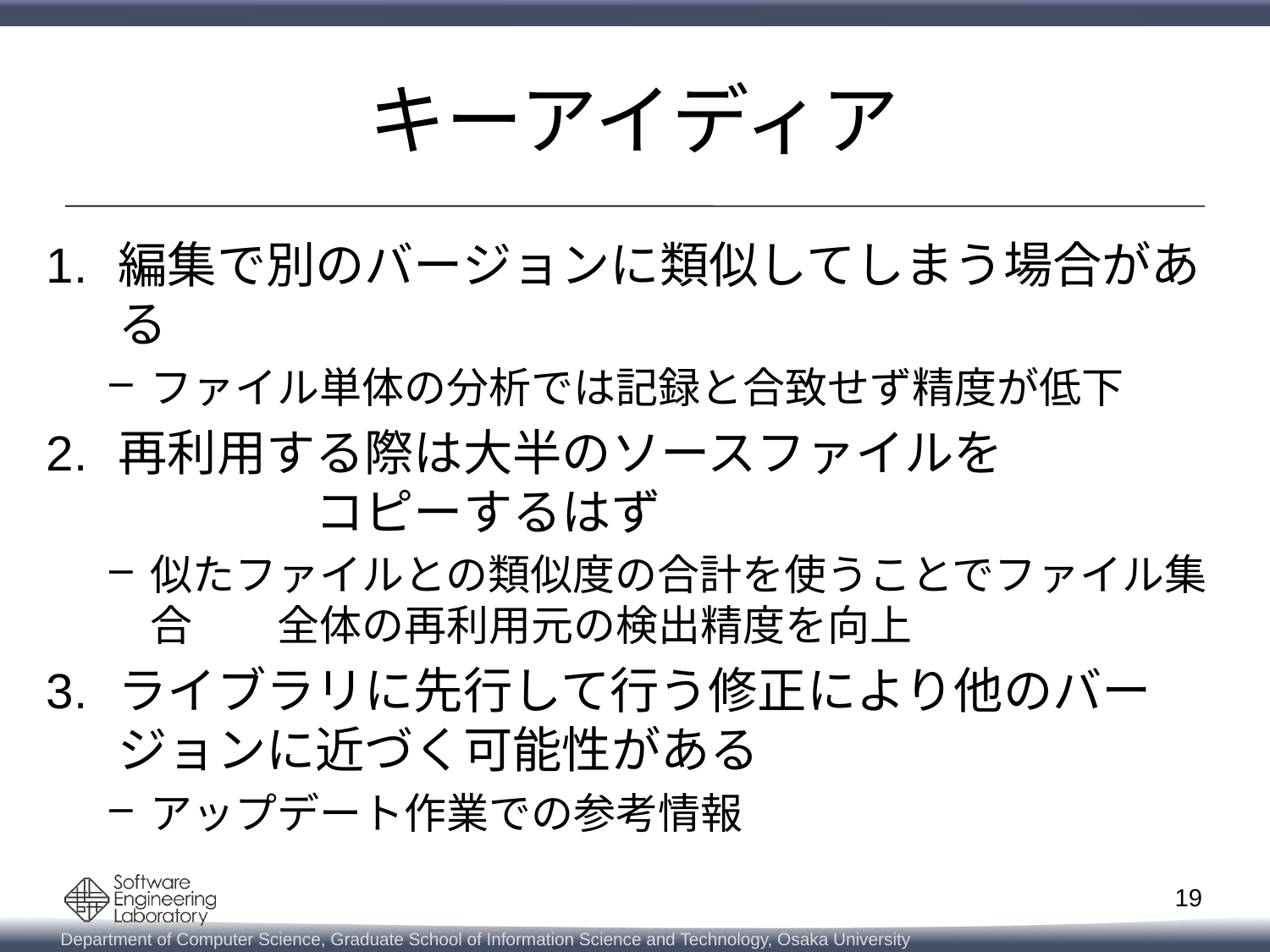

# キーアイディア
編集で別のバージョンに類似してしまう場合がある
ファイル単体の分析では記録と合致せず精度が低下
再利用する際は大半のソースファイルを　　　　　　　　コピーするはず
似たファイルとの類似度の合計を使うことでファイル集合　　全体の再利用元の検出精度を向上
ライブラリに先行して行う修正により他のバージョンに近づく可能性がある
アップデート作業での参考情報
19